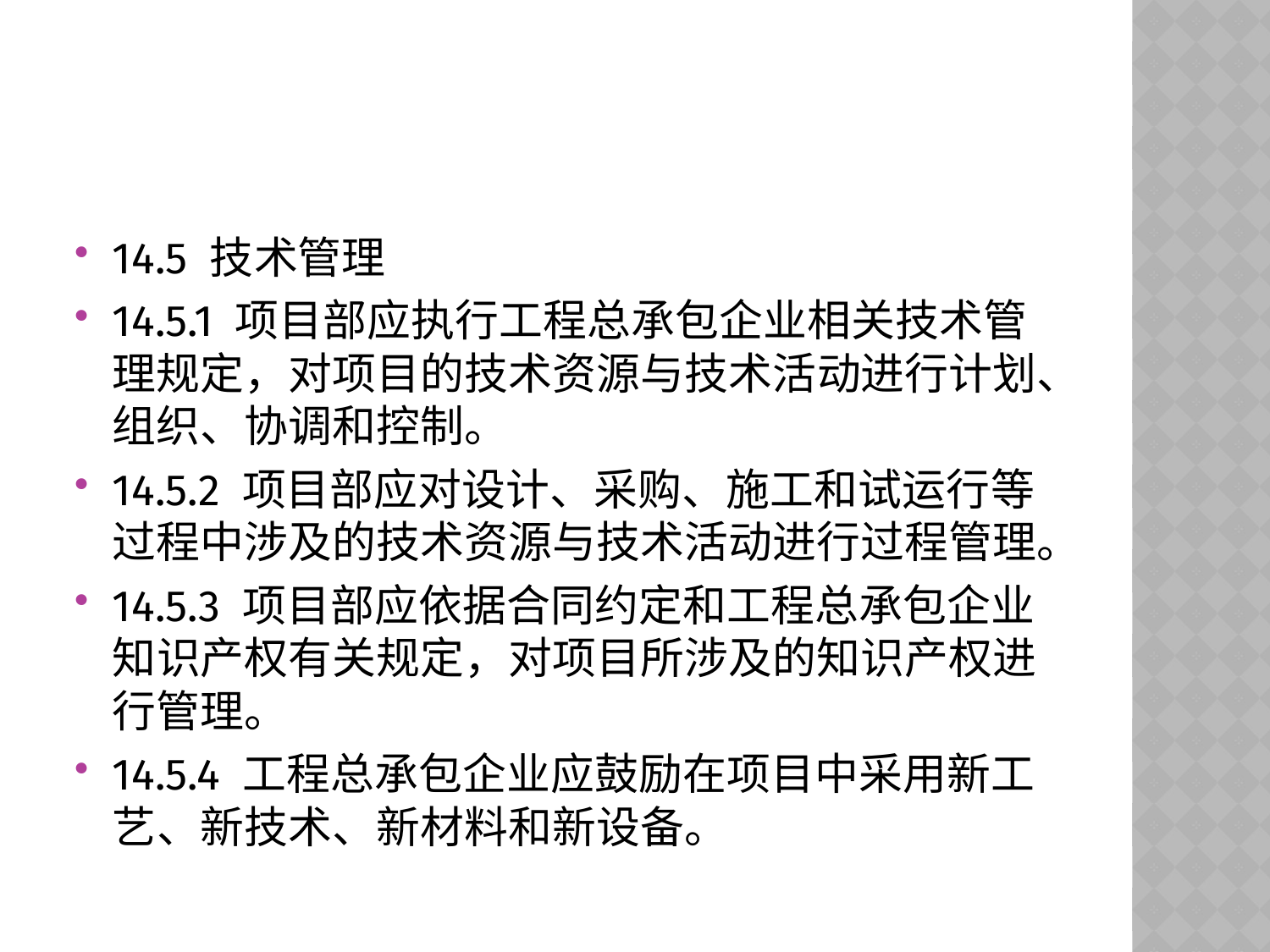

#
14.5 技术管理
14.5.1 项目部应执行工程总承包企业相关技术管理规定，对项目的技术资源与技术活动进行计划、组织、协调和控制。
14.5.2 项目部应对设计、采购、施工和试运行等过程中涉及的技术资源与技术活动进行过程管理。
14.5.3 项目部应依据合同约定和工程总承包企业知识产权有关规定，对项目所涉及的知识产权进行管理。
14.5.4 工程总承包企业应鼓励在项目中采用新工艺、新技术、新材料和新设备。